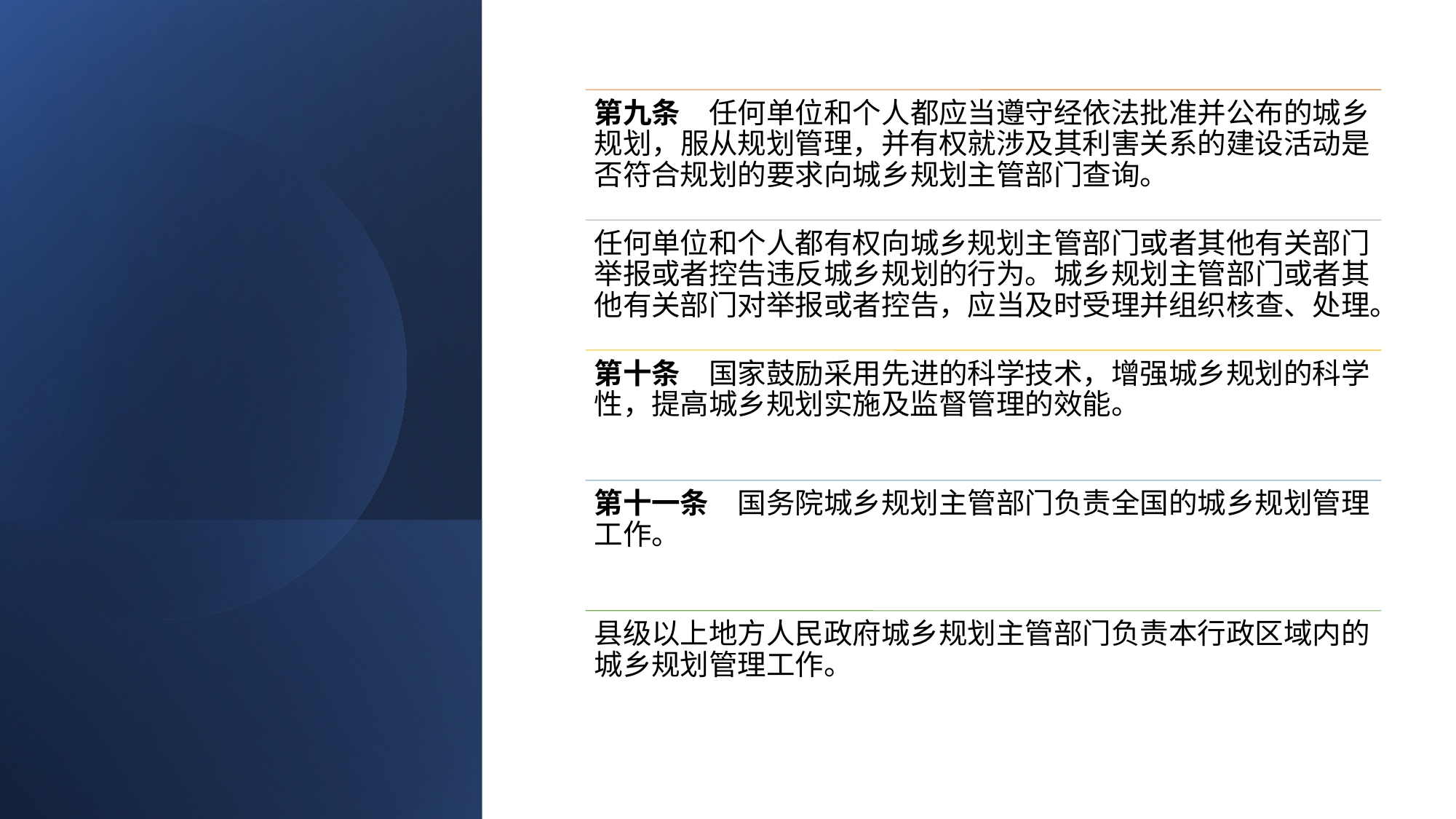

第九条　任何单位和个人都应当遵守经依法批准并公布的城乡规划，服从规划管理，并有权就涉及其利害关系的建设活动是否符合规划的要求向城乡规划主管部门查询。
任何单位和个人都有权向城乡规划主管部门或者其他有关部门举报或者控告违反城乡规划的行为。城乡规划主管部门或者其他有关部门对举报或者控告，应当及时受理并组织核查、处理。
第十条　国家鼓励采用先进的科学技术，增强城乡规划的科学性，提高城乡规划实施及监督管理的效能。
第十一条　国务院城乡规划主管部门负责全国的城乡规划管理工作。
县级以上地方人民政府城乡规划主管部门负责本行政区域内的城乡规划管理工作。

#